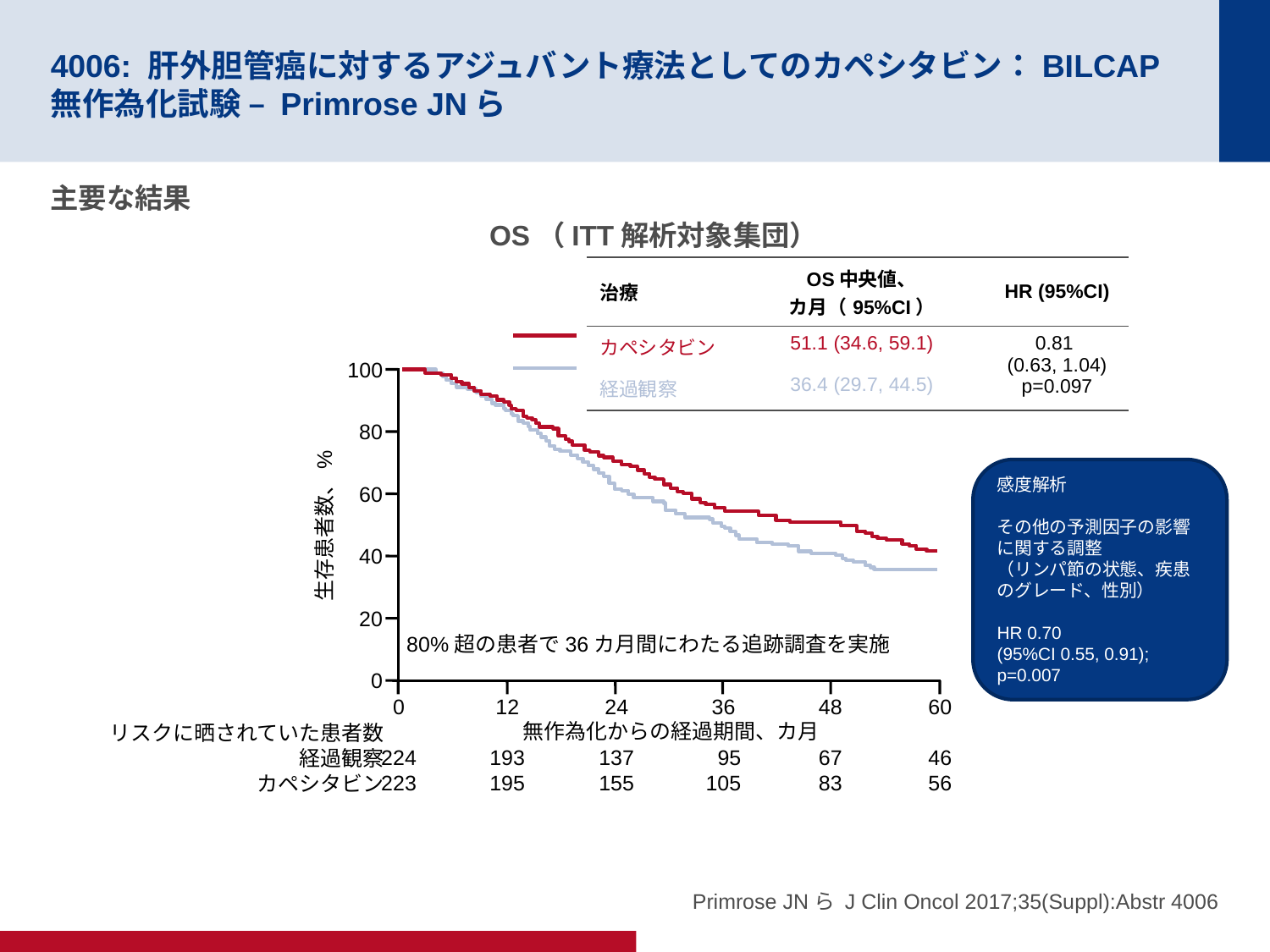

# 4006: 肝外胆管癌に対するアジュバント療法としてのカペシタビン：BILCAP無作為化試験 – Primrose JNら
主要な結果
OS（ITT解析対象集団）
| 治療 | OS中央値、 カ月（95%CI） | HR (95%CI) |
| --- | --- | --- |
| カペシタビン | 51.1 (34.6, 59.1) | 0.81 (0.63, 1.04) p=0.097 |
| 経過観察 | 36.4 (29.7, 44.5) |  |
100

80
60
生存患者数、%
40
20
0
60

46
56
0

224
223
12

193
195
24

137
155
36

95
105
48

67
83
無作為化からの経過期間、カ月

80%超の患者で36カ月間にわたる追跡調査を実施
リスクに晒されていた患者数
経過観察
カペシタビン
感度解析

その他の予測因子の影響に関する調整
（リンパ節の状態、疾患のグレード、性別）

HR 0.70
(95%CI 0.55, 0.91); p=0.007
Primrose JNら J Clin Oncol 2017;35(Suppl):Abstr 4006